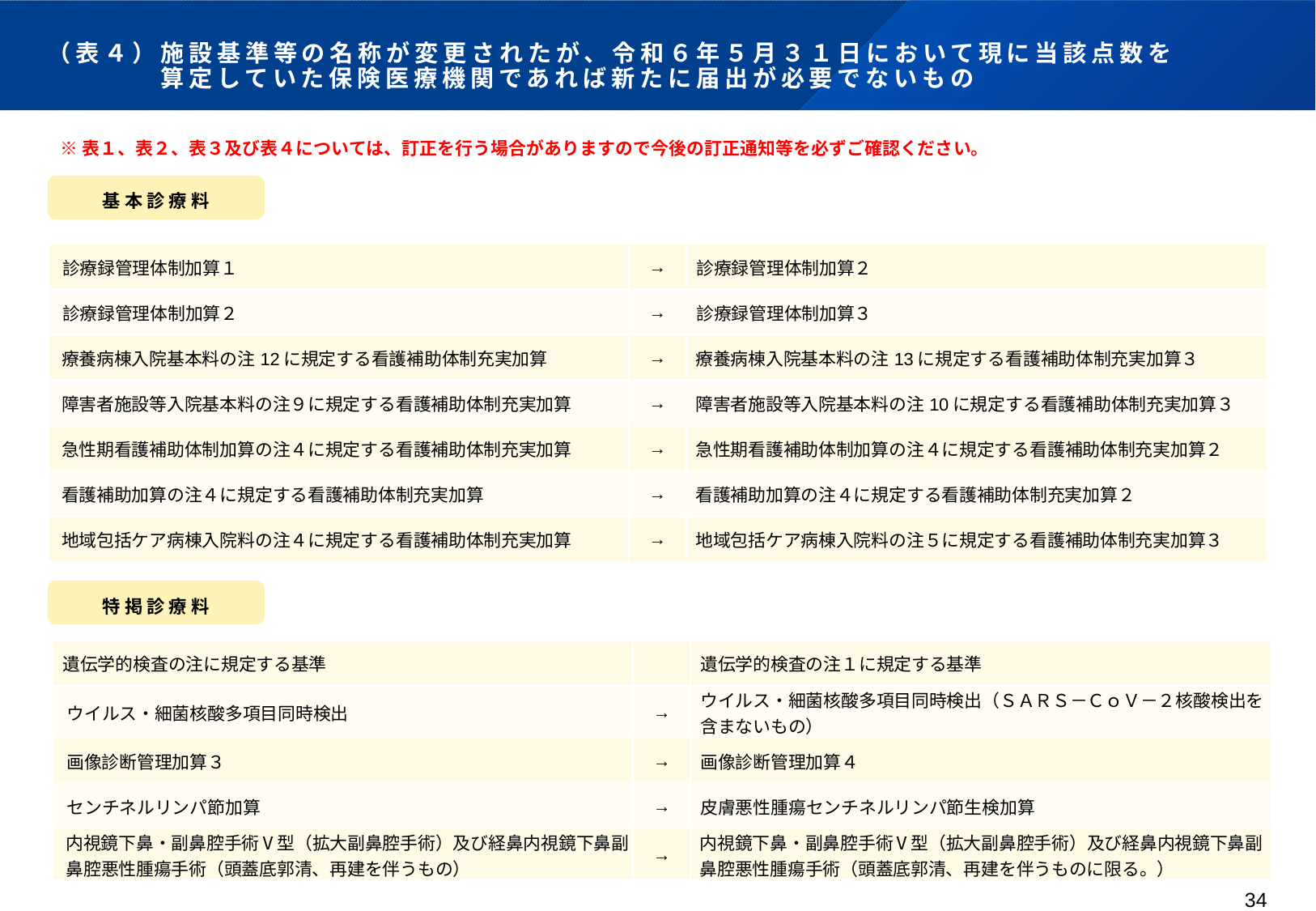

# （表４）施設基準等の名称が変更されたが、令和６年５月３１日において現に当該点数を 　　　　算定していた保険医療機関であれば新たに届出が必要でないもの
※表１、表２、表３及び表４については、訂正を行う場合がありますので今後の訂正通知等を必ずご確認ください。
基本診療料
| 診療録管理体制加算１ | → | 診療録管理体制加算２ |
| --- | --- | --- |
| 診療録管理体制加算２ | → | 診療録管理体制加算３ |
| 療養病棟入院基本料の注12に規定する看護補助体制充実加算 | → | 療養病棟入院基本料の注13に規定する看護補助体制充実加算３ |
| 障害者施設等入院基本料の注９に規定する看護補助体制充実加算 | → | 障害者施設等入院基本料の注10に規定する看護補助体制充実加算３ |
| 急性期看護補助体制加算の注４に規定する看護補助体制充実加算 | → | 急性期看護補助体制加算の注４に規定する看護補助体制充実加算２ |
| 看護補助加算の注４に規定する看護補助体制充実加算 | → | 看護補助加算の注４に規定する看護補助体制充実加算２ |
| 地域包括ケア病棟入院料の注４に規定する看護補助体制充実加算 | → | 地域包括ケア病棟入院料の注５に規定する看護補助体制充実加算３ |
特掲診療料
| 遺伝学的検査の注に規定する基準 |  | 遺伝学的検査の注１に規定する基準 |
| --- | --- | --- |
| ウイルス・細菌核酸多項目同時検出 | → | ウイルス・細菌核酸多項目同時検出（ＳＡＲＳ－ＣｏＶ－２核酸検出を 含まないもの） |
| 画像診断管理加算３ | → | 画像診断管理加算４ |
| センチネルリンパ節加算 | → | 皮膚悪性腫瘍センチネルリンパ節生検加算 |
| 内視鏡下鼻・副鼻腔手術Ⅴ型（拡大副鼻腔手術）及び経鼻内視鏡下鼻副 鼻腔悪性腫瘍手術（頭蓋底郭清、再建を伴うもの） | → | 内視鏡下鼻・副鼻腔手術Ⅴ型（拡大副鼻腔手術）及び経鼻内視鏡下鼻副 鼻腔悪性腫瘍手術（頭蓋底郭清、再建を伴うものに限る。） |
34